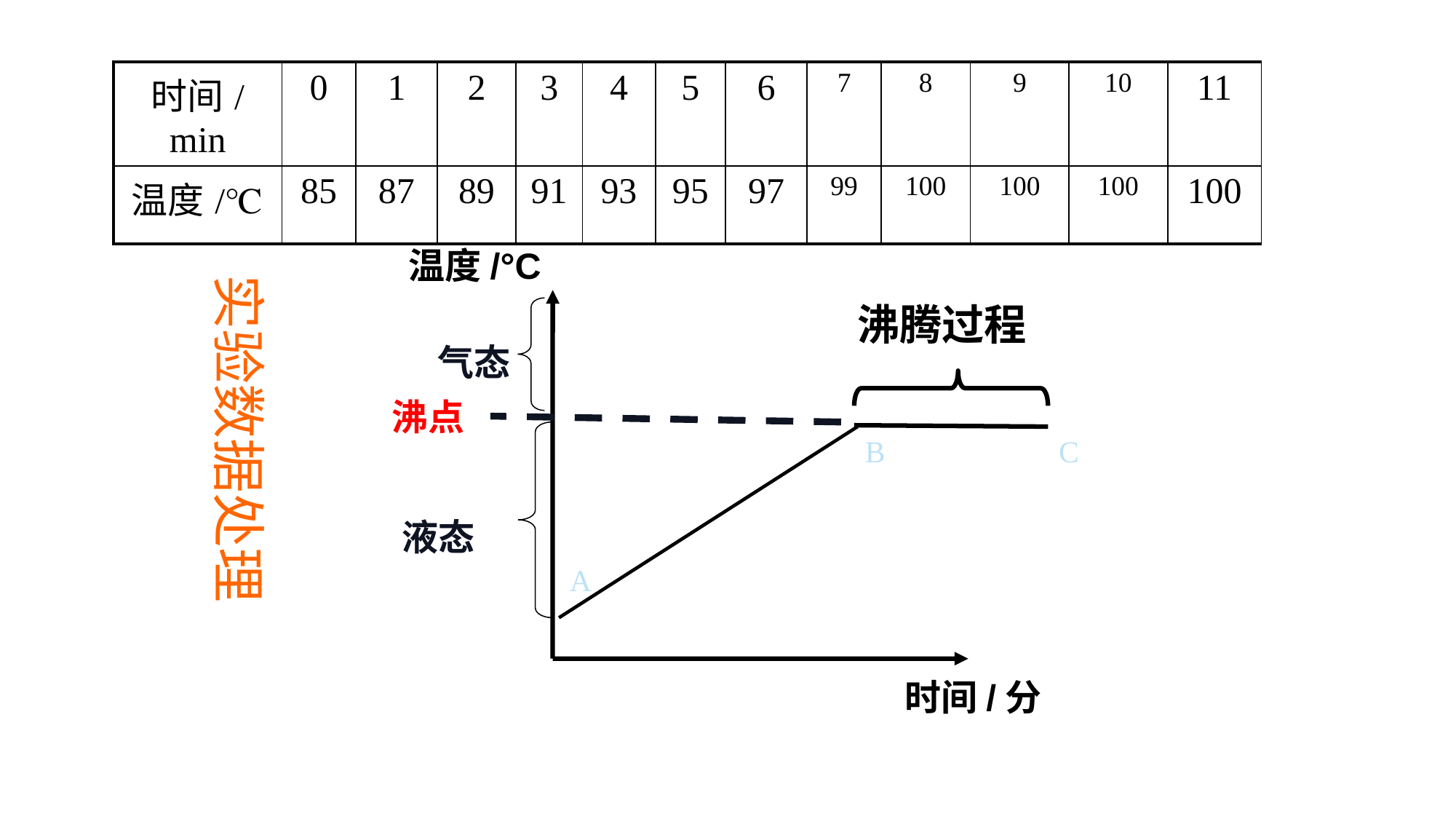

| 时间/min | 0 | 1 | 2 | 3 | 4 | 5 | 6 | 7 | 8 | 9 | 10 | 11 |
| --- | --- | --- | --- | --- | --- | --- | --- | --- | --- | --- | --- | --- |
| 温度/℃ | 85 | 87 | 89 | 91 | 93 | 95 | 97 | 99 | 100 | 100 | 100 | 100 |
温度/°C

时间/分
实验数据处理

沸腾过程

气态
沸点

B
C
液态
A